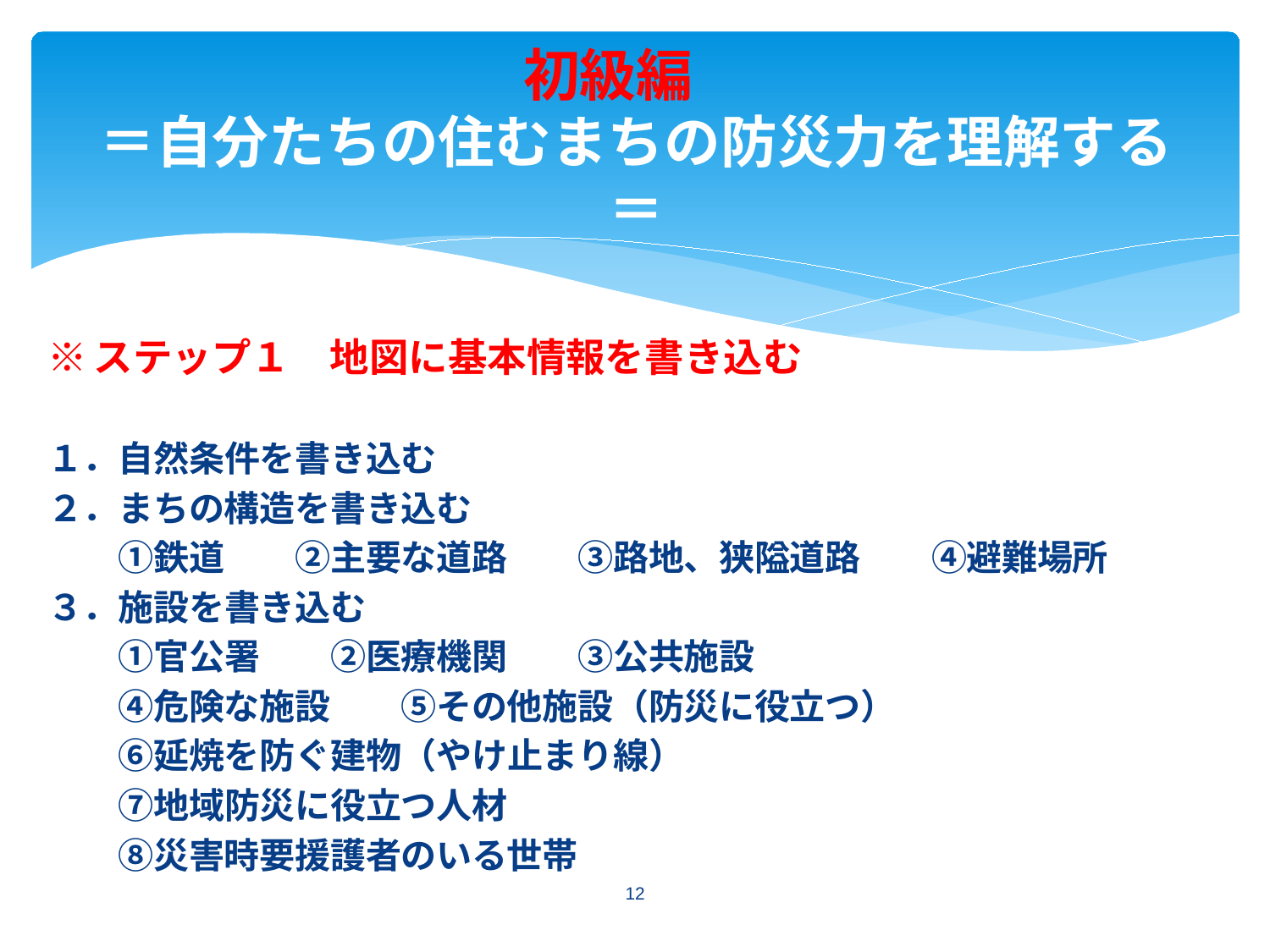

# 初級編　 ＝自分たちの住むまちの防災力を理解する＝
※ステップ１　地図に基本情報を書き込む

１．自然条件を書き込む
２．まちの構造を書き込む
　　①鉄道　　②主要な道路　　③路地、狭隘道路　　④避難場所
３．施設を書き込む
　　①官公署　　②医療機関　　③公共施設
　　④危険な施設　　⑤その他施設（防災に役立つ）
　　⑥延焼を防ぐ建物（やけ止まり線）
　　⑦地域防災に役立つ人材
　　⑧災害時要援護者のいる世帯
12